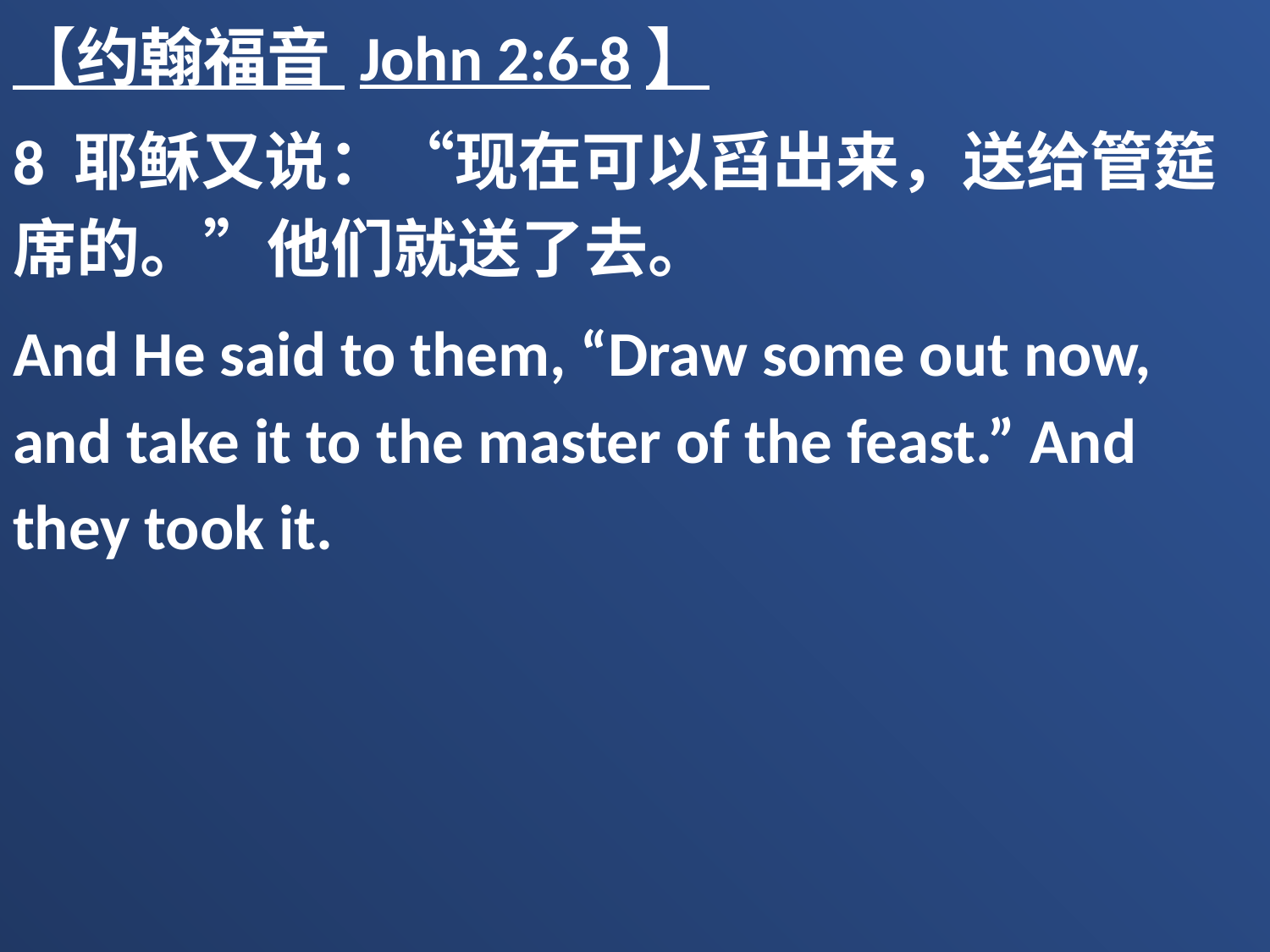

【约翰福音 John 2:6-8】
8 耶稣又说：“现在可以舀出来，送给管筵席的。”他们就送了去。
And He said to them, “Draw some out now, and take it to the master of the feast.” And they took it.